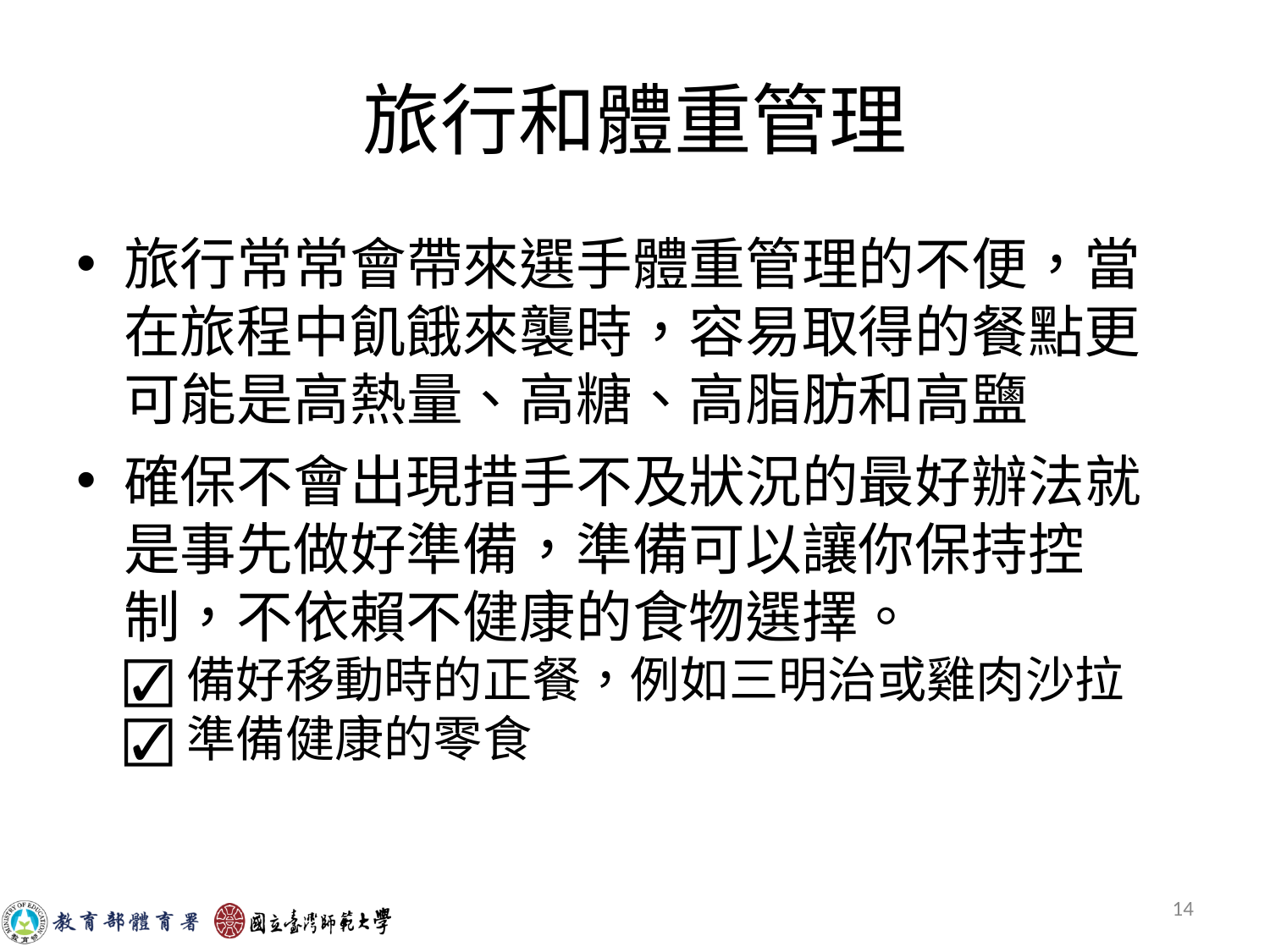

# 旅行和體重管理
旅行常常會帶來選手體重管理的不便，當在旅程中飢餓來襲時，容易取得的餐點更可能是高熱量、高糖、高脂肪和高鹽
確保不會出現措手不及狀況的最好辦法就是事先做好準備，準備可以讓你保持控制，不依賴不健康的食物選擇。
☑ 備好移動時的正餐，例如三明治或雞肉沙拉
☑ 準備健康的零食
14